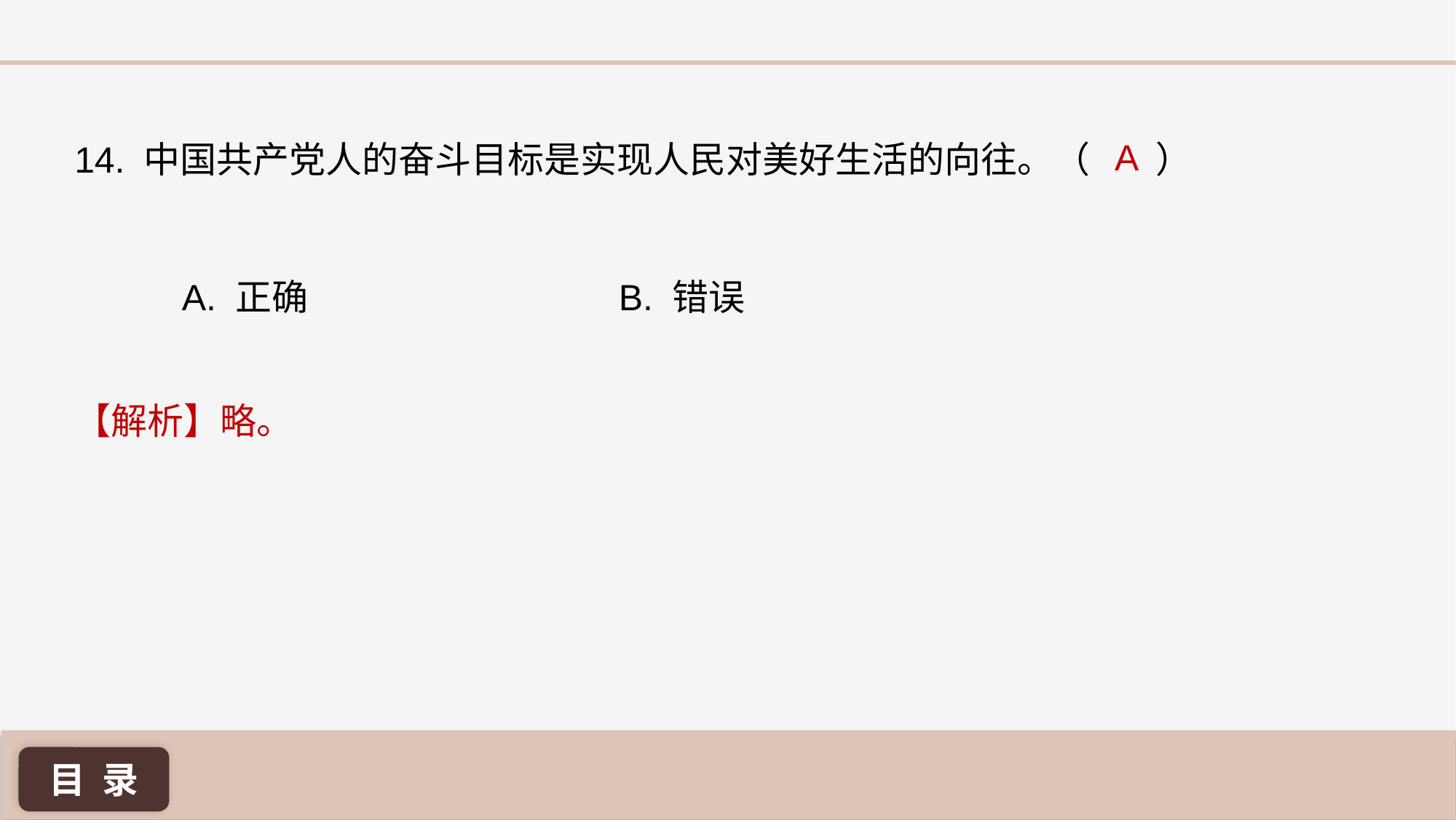

A
14. 中国共产党人的奋斗目标是实现人民对美好生活的向往。（        ）
A. 正确 			B. 错误
【解析】略。